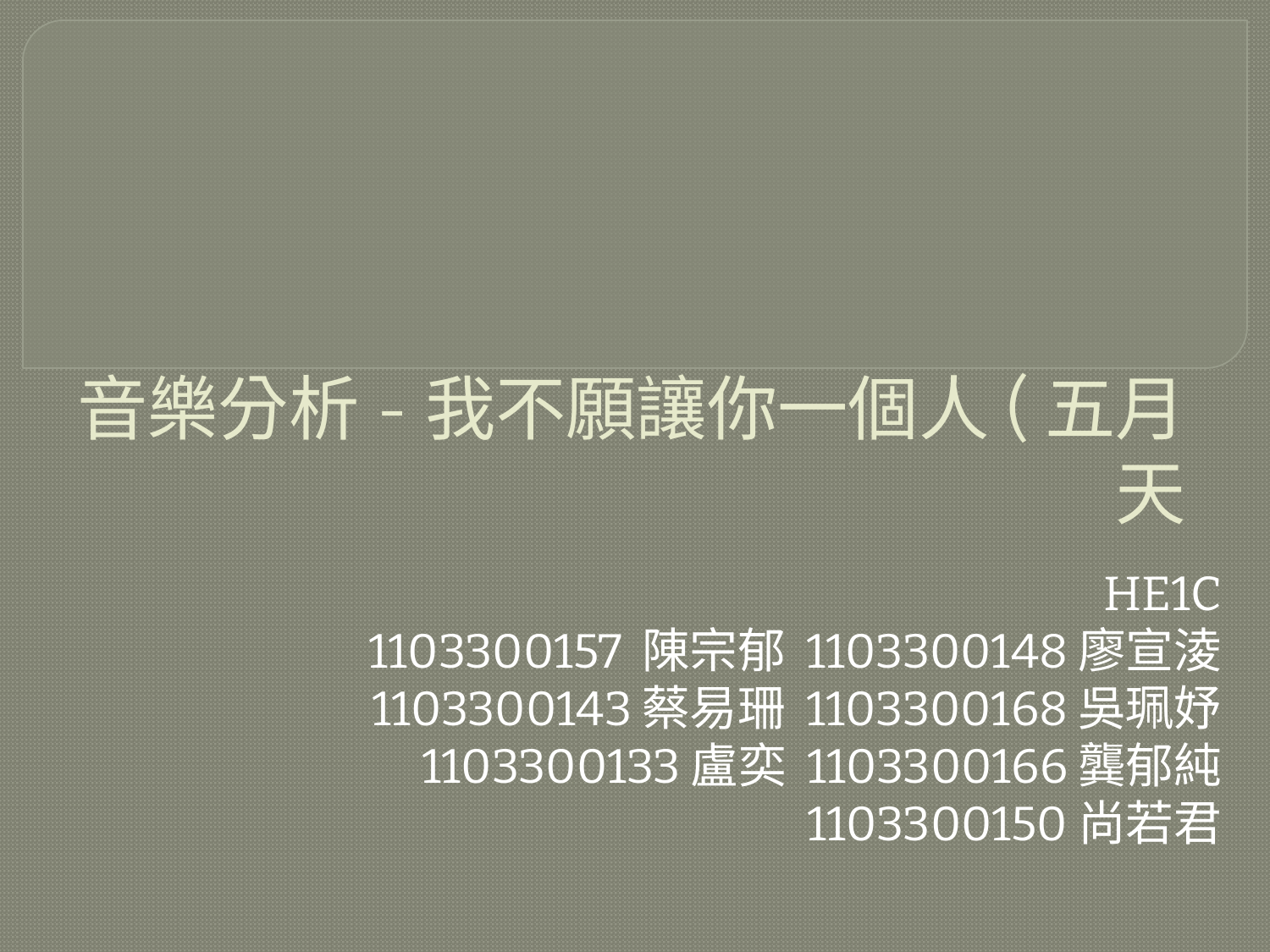

# 音樂分析-我不願讓你一個人(五月天
HE1C
1103300157 陳宗郁 1103300148廖宣淩
1103300143蔡易珊 1103300168吳珮妤
1103300133盧奕 1103300166龔郁純
1103300150尚若君